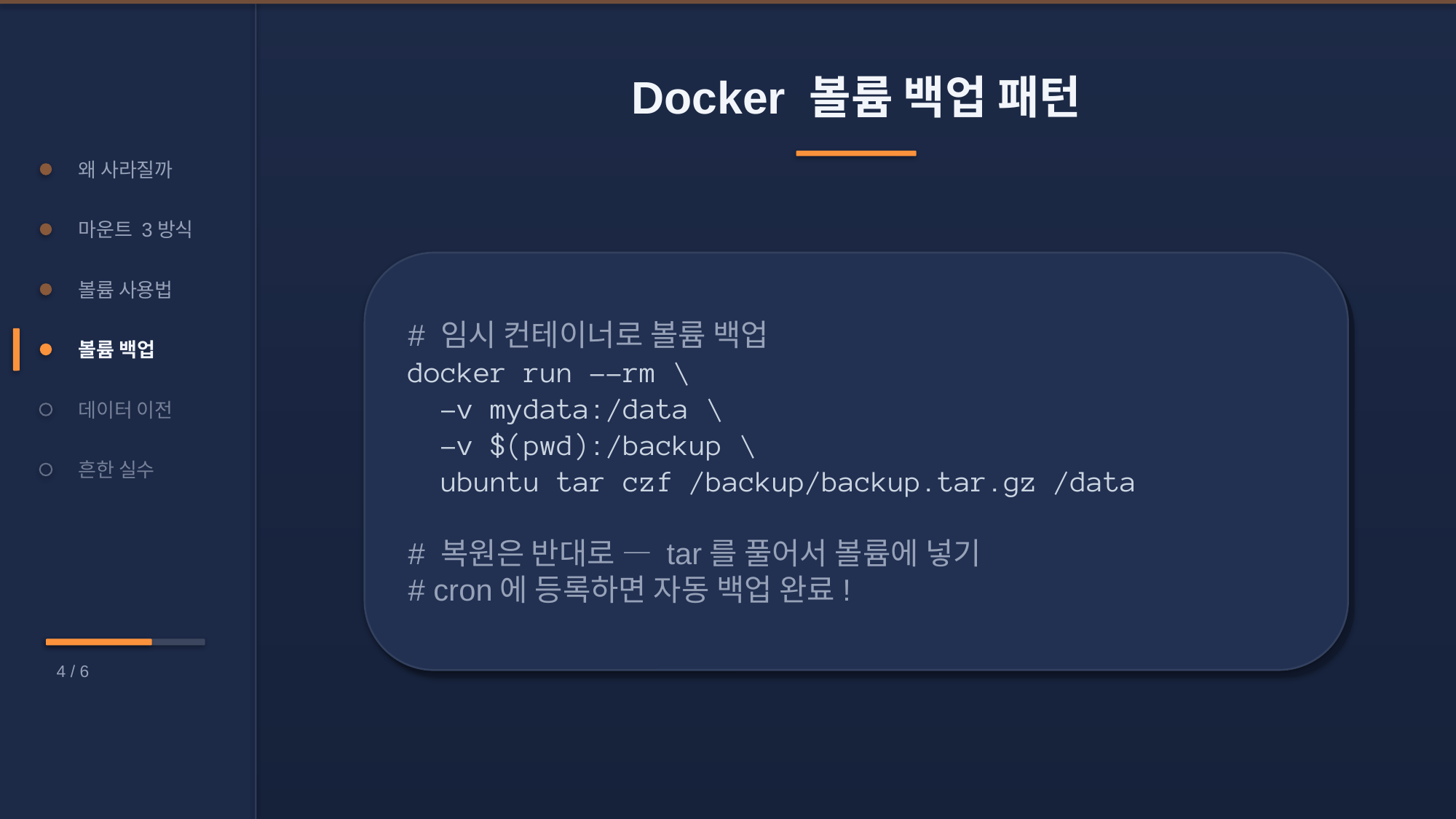

Docker 볼륨 백업 패턴
왜 사라질까

마운트 3방식

볼륨 사용법

# 임시 컨테이너로 볼륨 백업
docker run --rm \
  -v mydata:/data \
  -v $(pwd):/backup \
  ubuntu tar czf /backup/backup.tar.gz /data

# 복원은 반대로 — tar를 풀어서 볼륨에 넣기
# cron에 등록하면 자동 백업 완료!
볼륨 백업

데이터 이전

흔한 실수

4 / 6